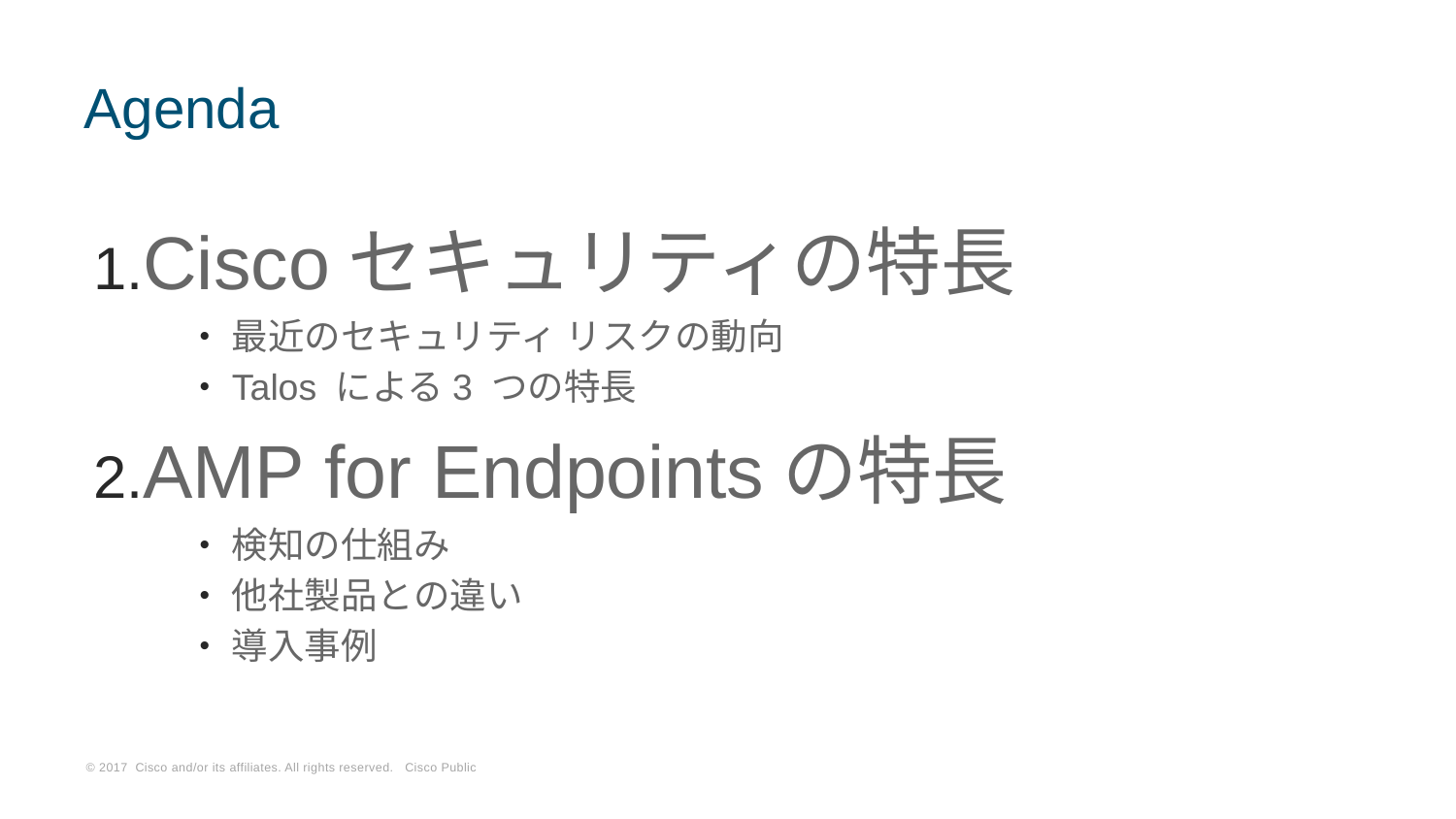

# Agenda
Ciscoセキュリティの特長
最近のセキュリティ リスクの動向
Talos による3 つの特長
AMP for Endpointsの特長
検知の仕組み
他社製品との違い
導入事例